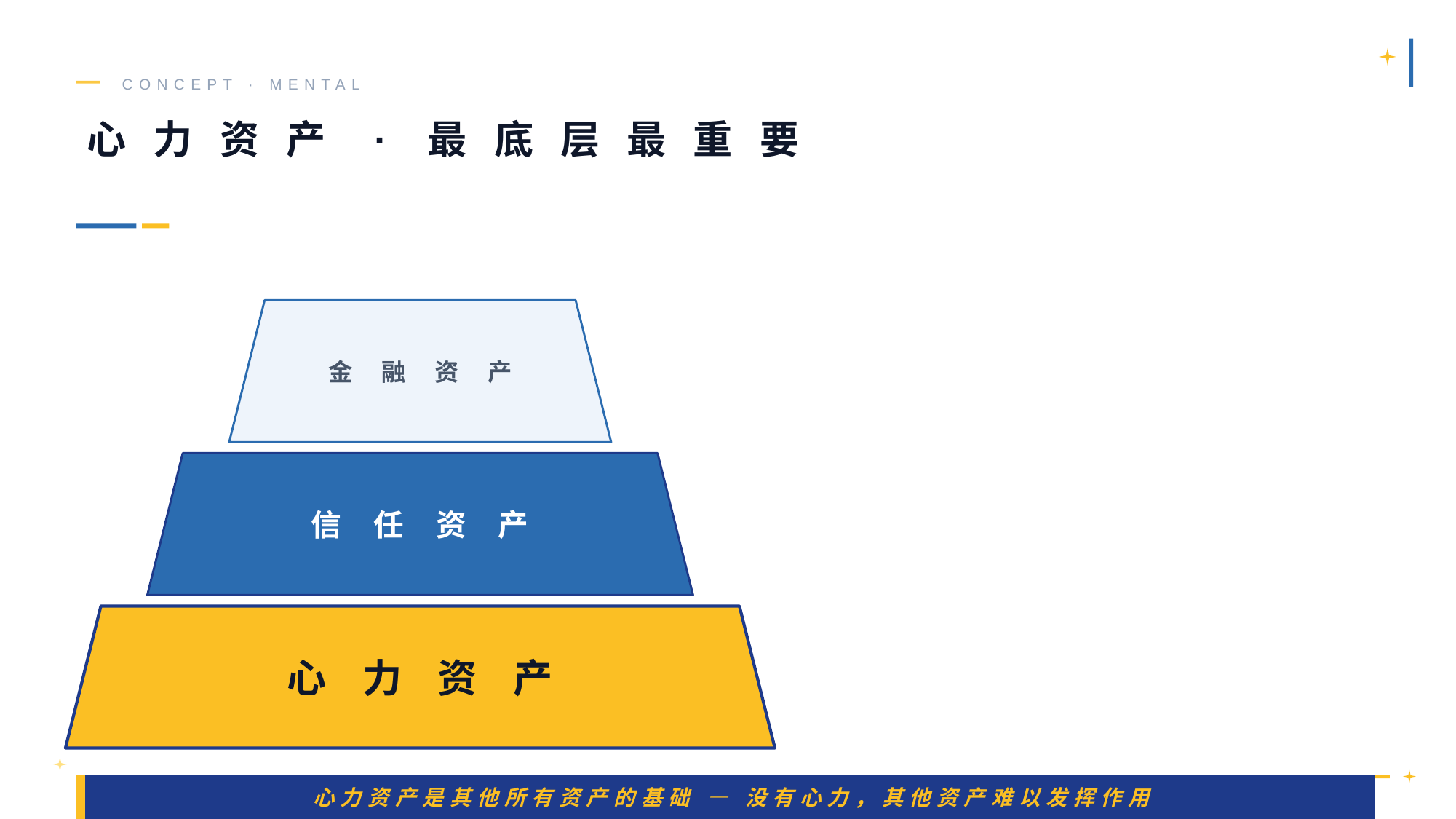

CONCEPT · MENTAL

心  力  资  产   ·  最  底  层  最  重  要

金  融  资  产

信  任  资  产

心  力  资  产

心力资产是其他所有资产的基础 — 没有心力，其他资产难以发挥作用